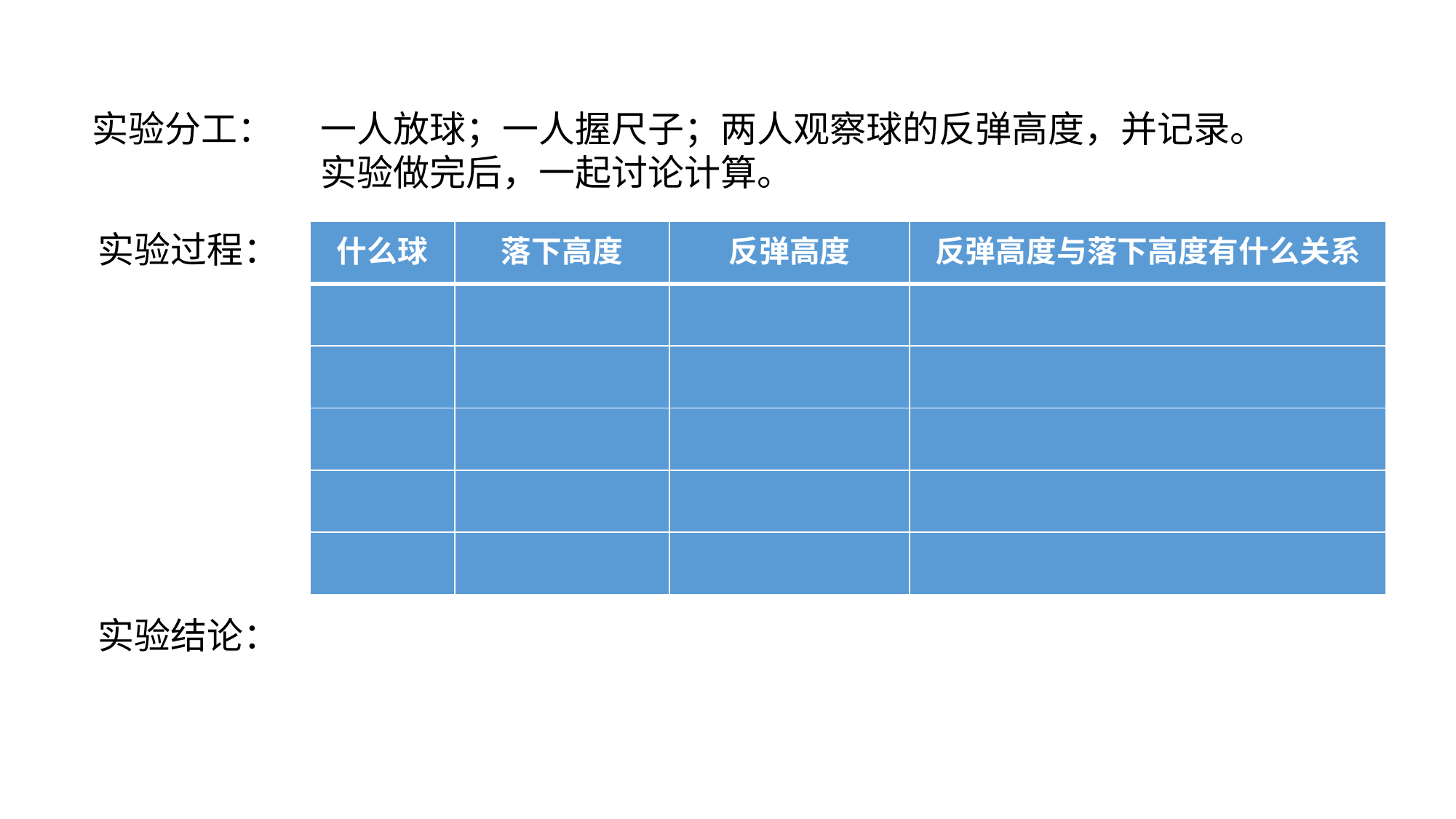

一人放球；一人握尺子；两人观察球的反弹高度，并记录。
实验做完后，一起讨论计算。
实验分工：
实验过程：
| 什么球 | 落下高度 | 反弹高度 | 反弹高度与落下高度有什么关系 |
| --- | --- | --- | --- |
|  |  |  |  |
|  |  |  |  |
|  |  |  |  |
|  |  |  |  |
|  |  |  |  |
实验结论：